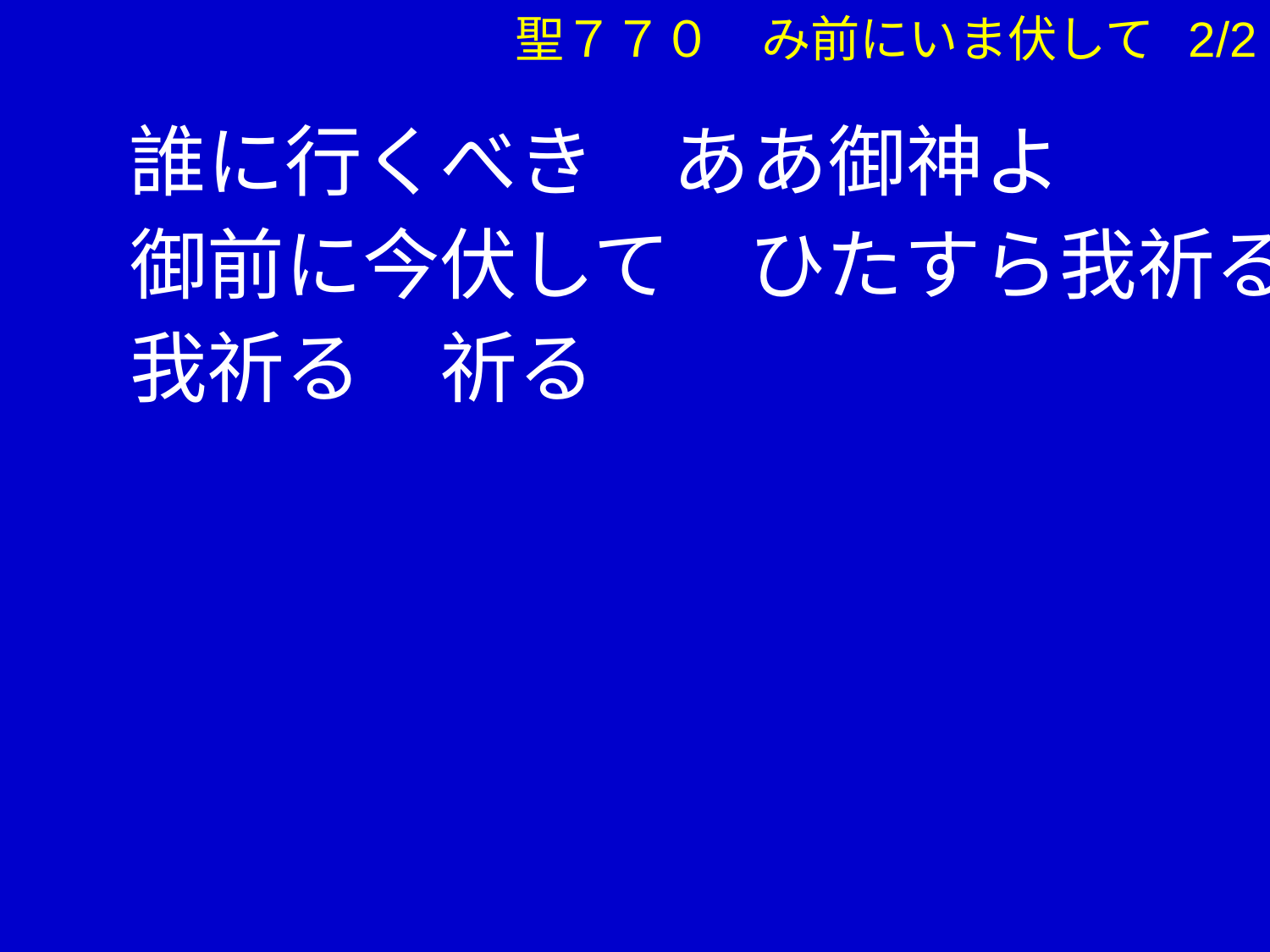

聖７７０　み前にいま伏して  2/2
　 誰に行くべき　ああ御神よ
　 御前に今伏して　ひたすら我祈る
　 我祈る　祈る